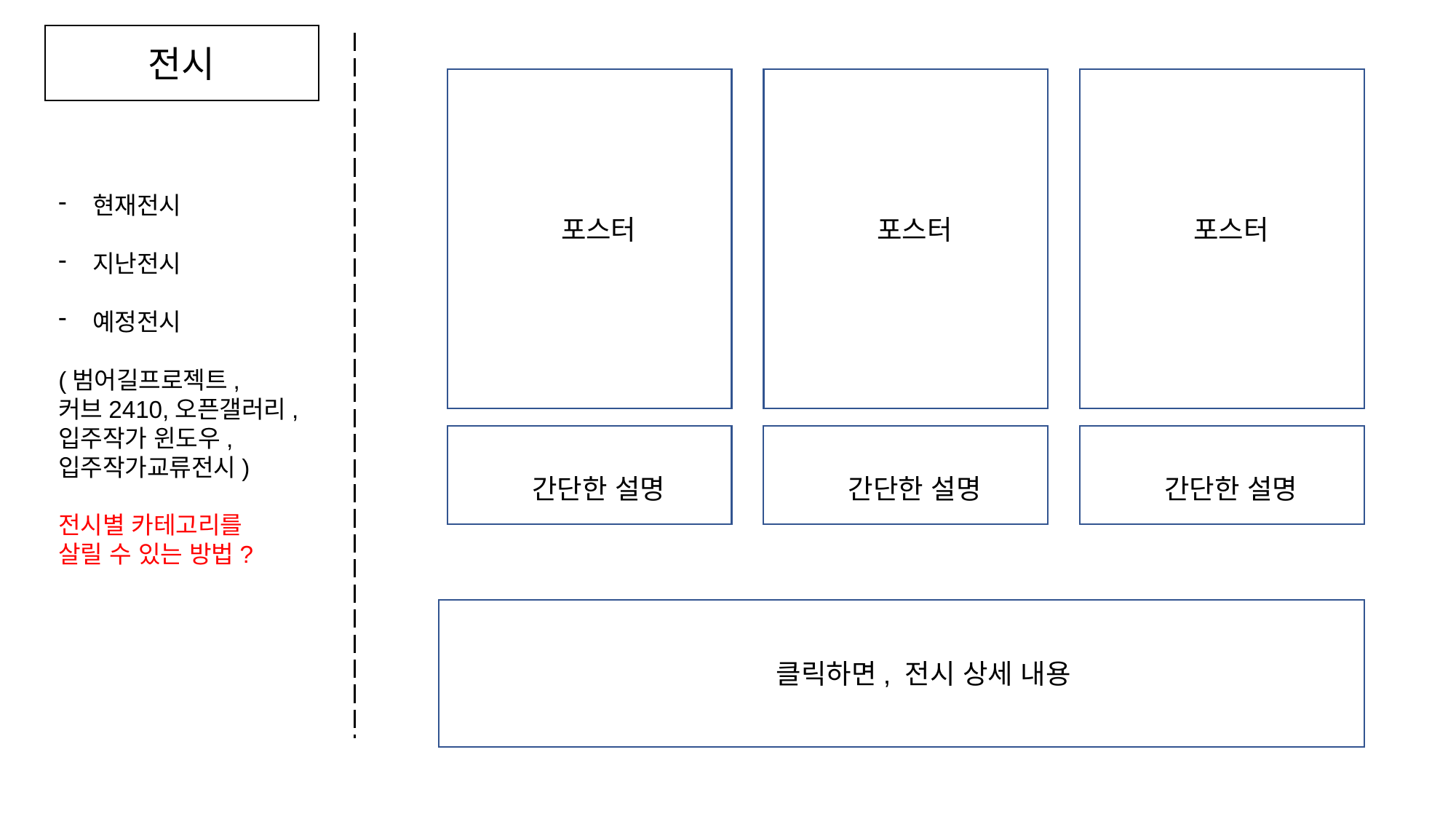

전시

포스터

포스터

포스터
현재전시

지난전시

예정전시

(범어길프로젝트,
커브2410,오픈갤러리, 입주작가 윈도우,
입주작가교류전시)

전시별 카테고리를
살릴 수 있는 방법?

간단한 설명

간단한 설명

간단한 설명

클릭하면, 전시 상세 내용